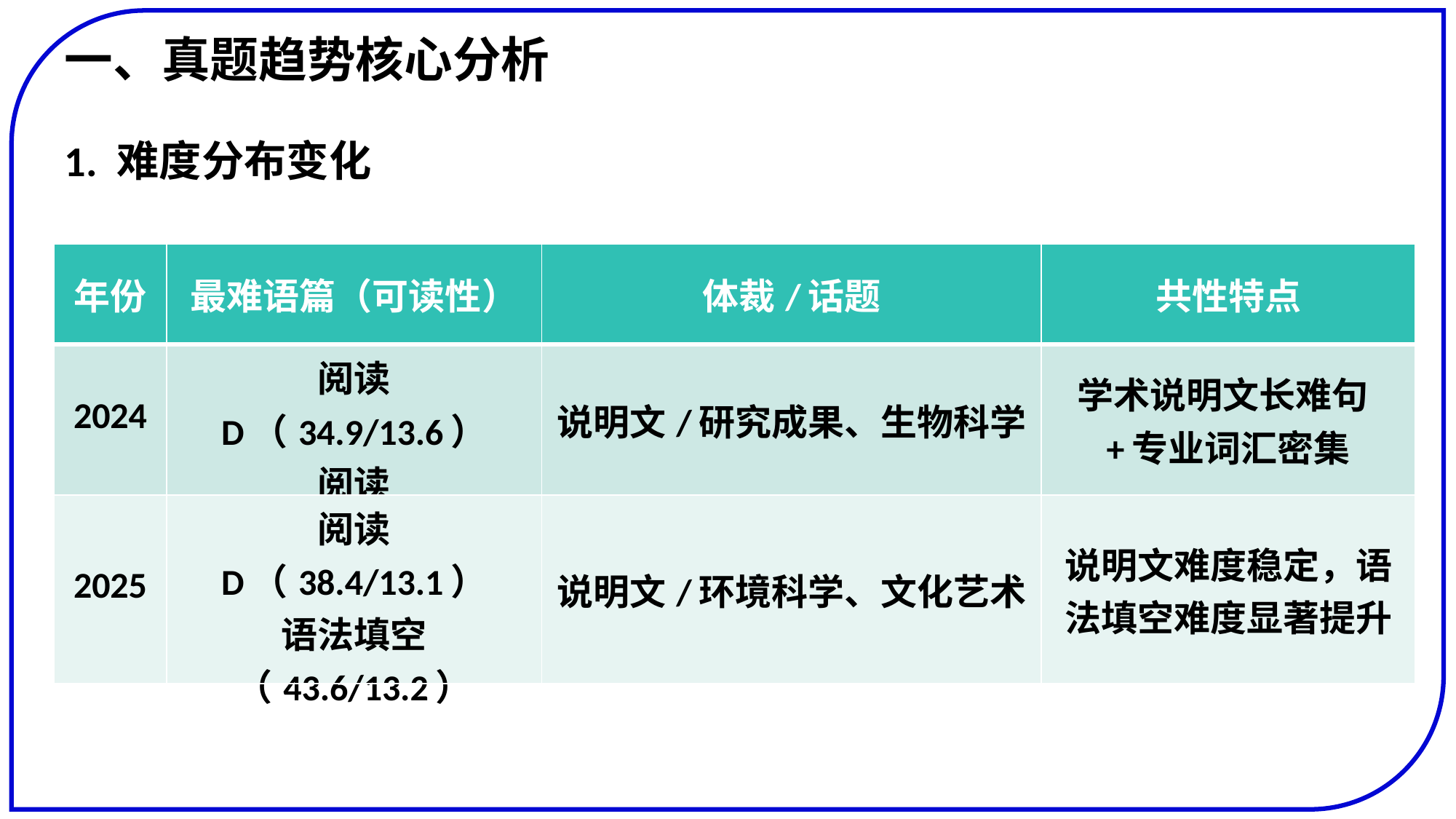

一、真题趋势核心分析
1. 难度分布变化
| 年份 | 最难语篇（可读性） | 体裁/话题 | 共性特点 |
| --- | --- | --- | --- |
| 2024 | 阅读 D（34.9/13.6） 阅读 C（42.2/12.5） | 说明文/研究成果、生物科学 | 学术说明文长难句+专业词汇密集 |
| 2025 | 阅读 D（38.4/13.1） 语法填空（43.6/13.2） | 说明文/环境科学、文化艺术 | 说明文难度稳定，语法填空难度显著提升 |